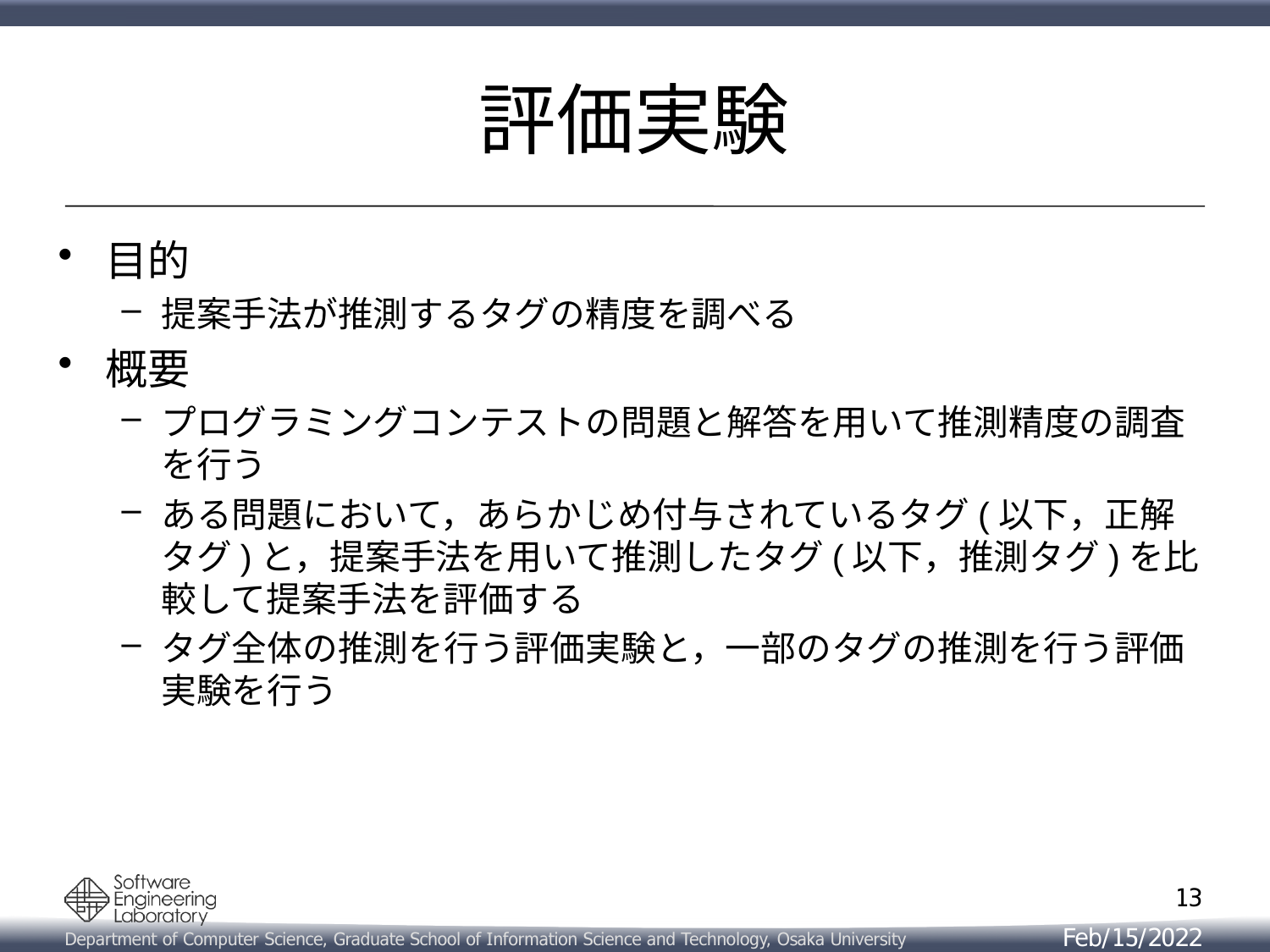

# 評価実験
目的
提案手法が推測するタグの精度を調べる
概要
プログラミングコンテストの問題と解答を用いて推測精度の調査を行う
ある問題において，あらかじめ付与されているタグ(以下，正解タグ)と，提案手法を用いて推測したタグ(以下，推測タグ)を比較して提案手法を評価する
タグ全体の推測を行う評価実験と，一部のタグの推測を行う評価実験を行う
13
Feb/15/2022